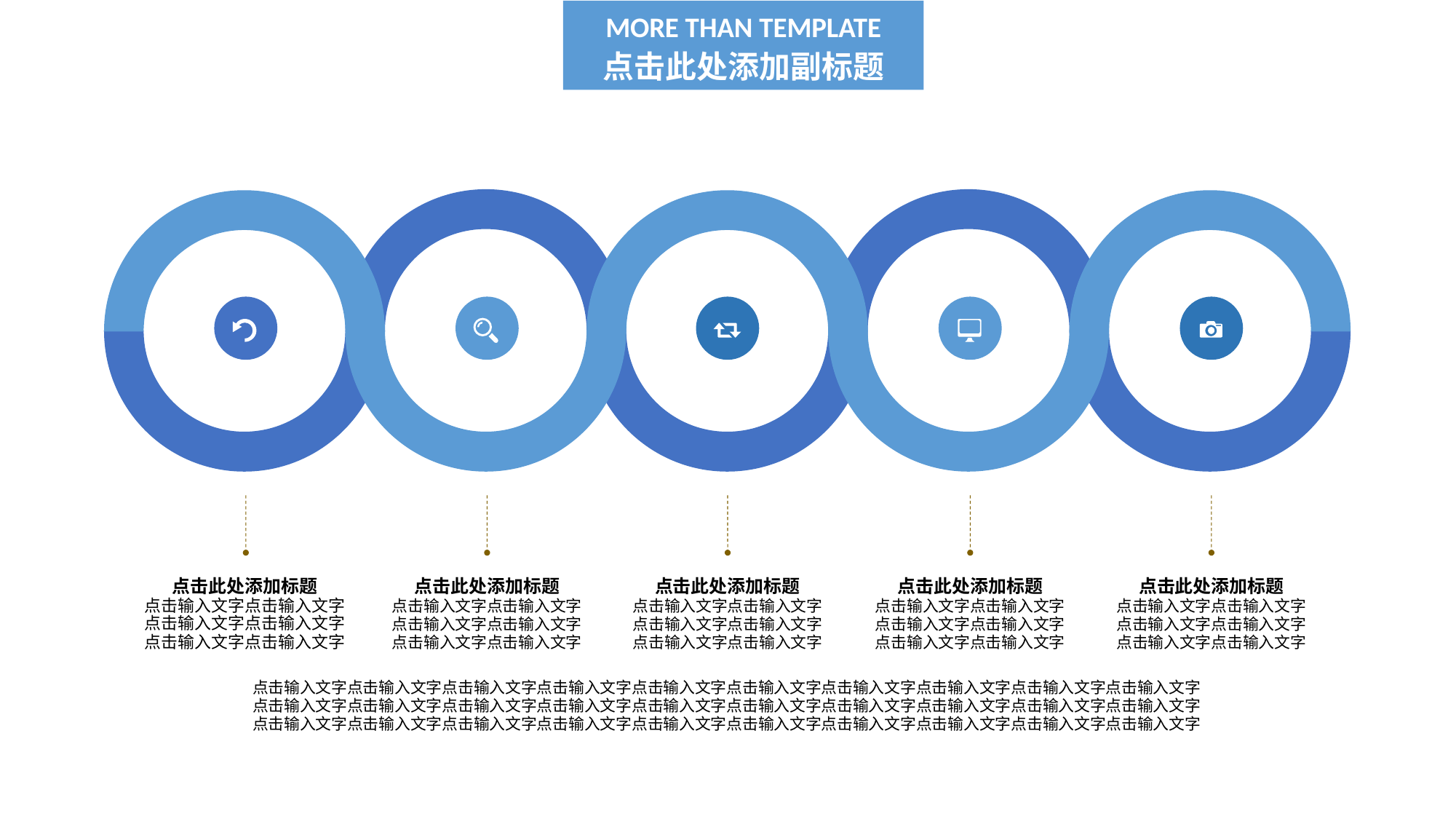

MORE THAN TEMPLATE
点击此处添加副标题

点击此处添加标题
点击输入文字点击输入文字
点击输入文字点击输入文字
点击输入文字点击输入文字
点击此处添加标题
点击输入文字点击输入文字
点击输入文字点击输入文字
点击输入文字点击输入文字
点击此处添加标题
点击输入文字点击输入文字
点击输入文字点击输入文字
点击输入文字点击输入文字
点击此处添加标题
点击输入文字点击输入文字
点击输入文字点击输入文字
点击输入文字点击输入文字
点击此处添加标题
点击输入文字点击输入文字
点击输入文字点击输入文字
点击输入文字点击输入文字
点击输入文字点击输入文字点击输入文字点击输入文字点击输入文字点击输入文字点击输入文字点击输入文字点击输入文字点击输入文字
点击输入文字点击输入文字点击输入文字点击输入文字点击输入文字点击输入文字点击输入文字点击输入文字点击输入文字点击输入文字
点击输入文字点击输入文字点击输入文字点击输入文字点击输入文字点击输入文字点击输入文字点击输入文字点击输入文字点击输入文字